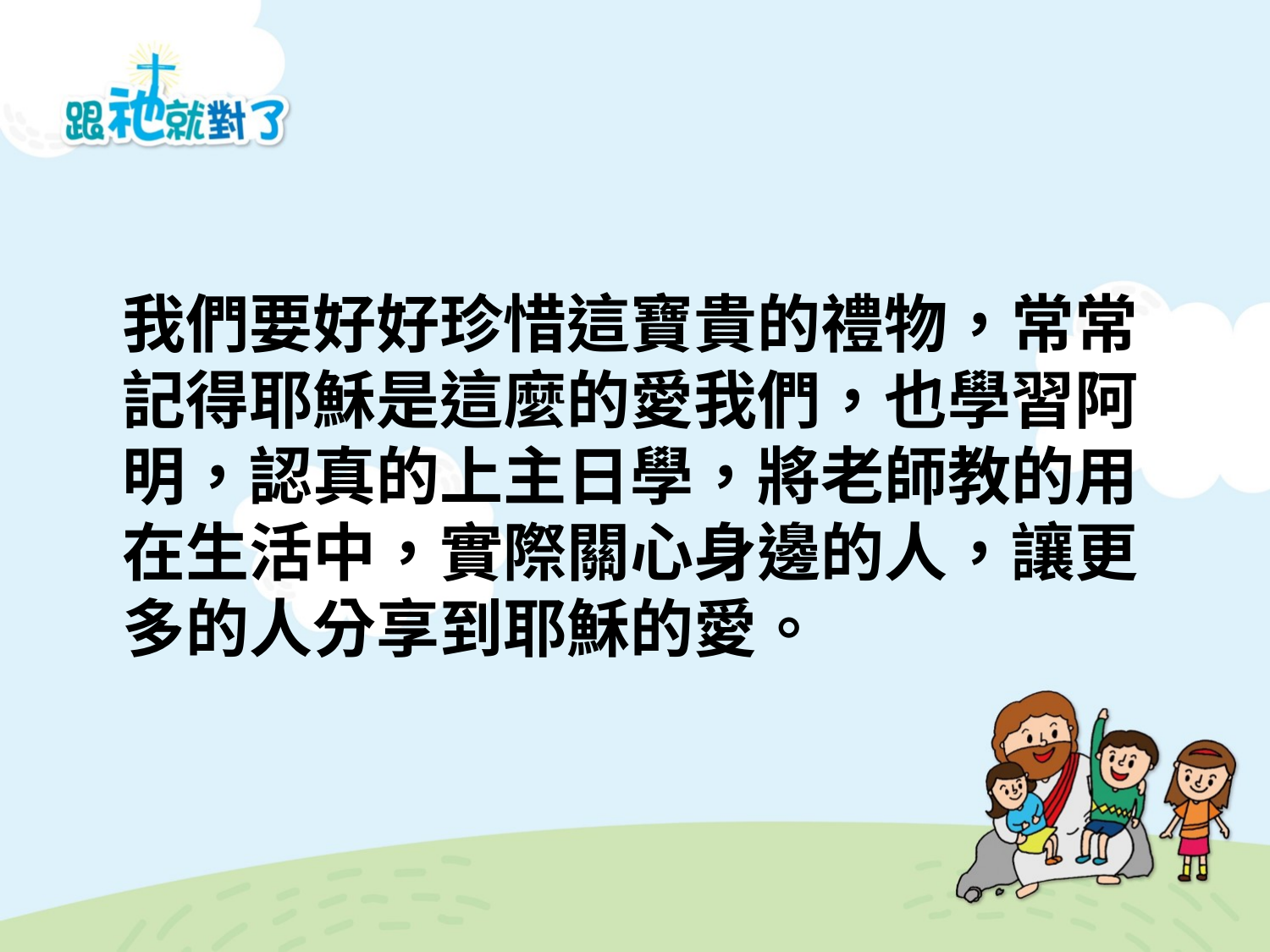

我們要好好珍惜這寶貴的禮物，常常記得耶穌是這麼的愛我們，也學習阿明，認真的上主日學，將老師教的用在生活中，實際關心身邊的人，讓更多的人分享到耶穌的愛。